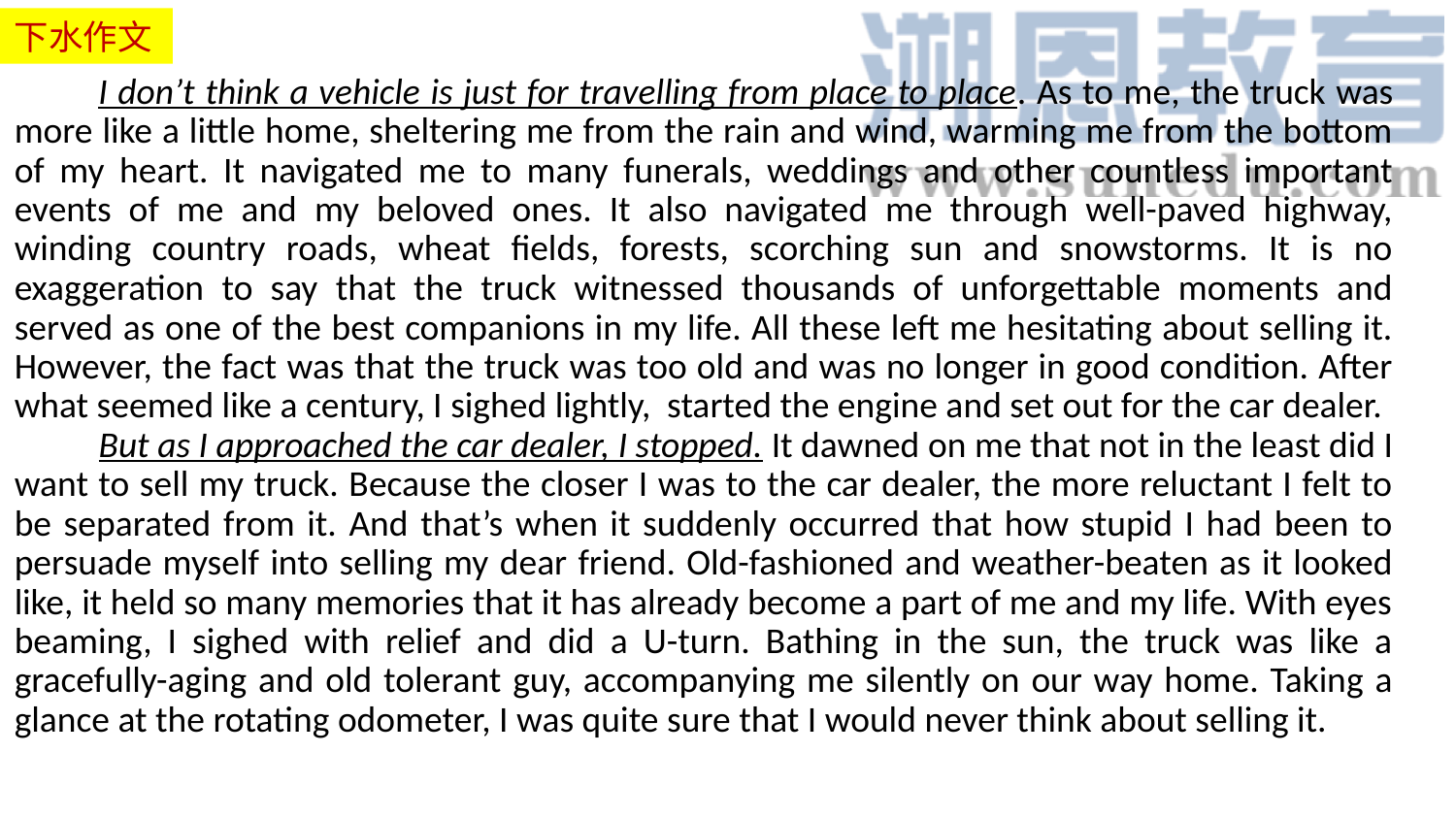

下水作文
    I don’t think a vehicle is just for travelling from place to place. As to me, the truck was more like a little home, sheltering me from the rain and wind, warming me from the bottom of my heart. It navigated me to many funerals, weddings and other countless important events of me and my beloved ones. It also navigated me through well-paved highway, winding country roads, wheat fields, forests, scorching sun and snowstorms. It is no exaggeration to say that the truck witnessed thousands of unforgettable moments and served as one of the best companions in my life. All these left me hesitating about selling it. However, the fact was that the truck was too old and was no longer in good condition. After what seemed like a century, I sighed lightly,  started the engine and set out for the car dealer.
     But as I approached the car dealer, I stopped. It dawned on me that not in the least did I want to sell my truck. Because the closer I was to the car dealer, the more reluctant I felt to be separated from it. And that’s when it suddenly occurred that how stupid I had been to persuade myself into selling my dear friend. Old-fashioned and weather-beaten as it looked like, it held so many memories that it has already become a part of me and my life. With eyes beaming, I sighed with relief and did a U-turn. Bathing in the sun, the truck was like a gracefully-aging and old tolerant guy, accompanying me silently on our way home. Taking a glance at the rotating odometer, I was quite sure that I would never think about selling it.